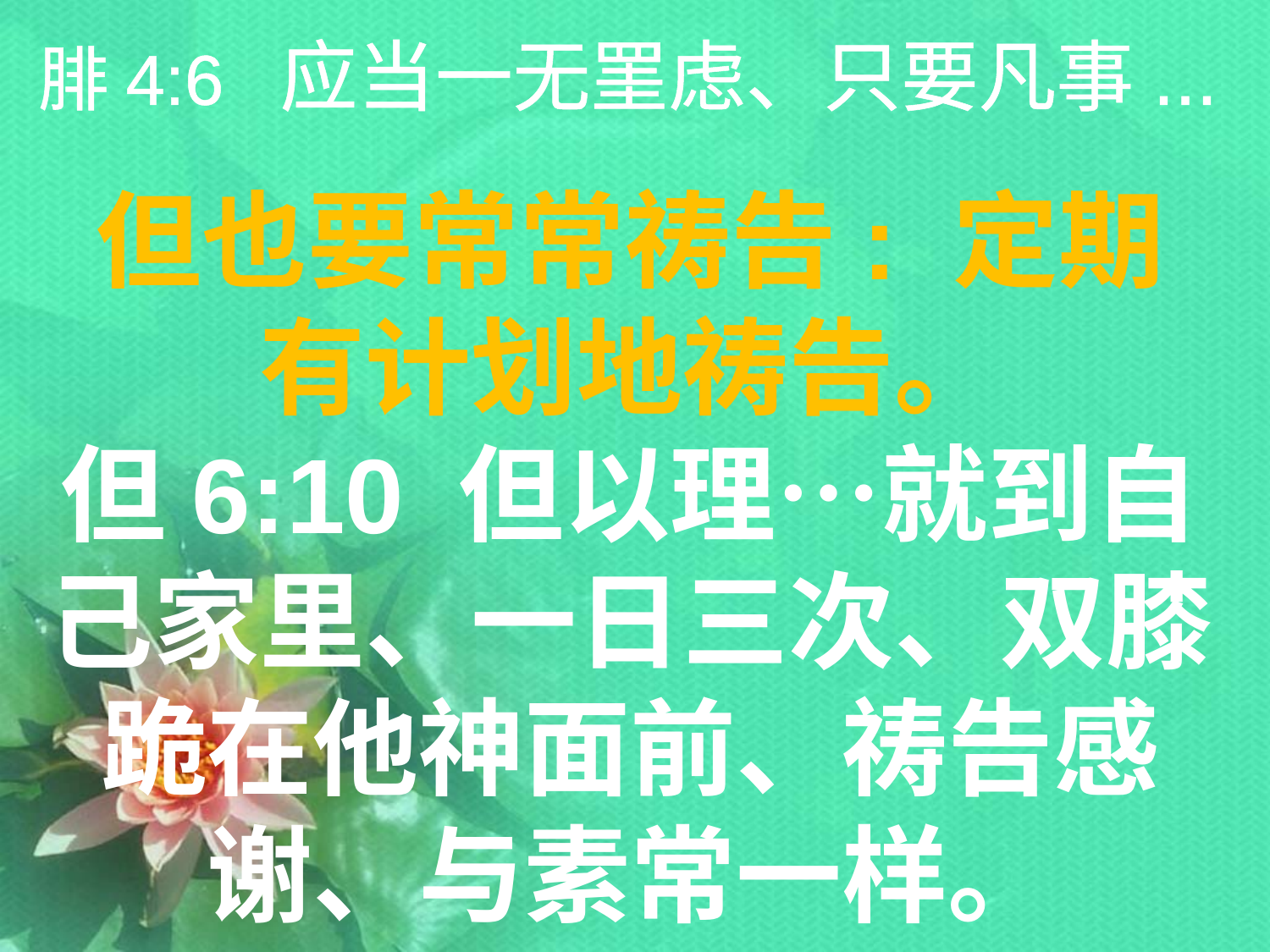

腓4:6  应当一无罣虑、只要凡事...
但也要常常祷告: 定期有计划地祷告。
但6:10 但以理…就到自己家里、一日三次、双膝跪在他神面前、祷告感谢、与素常一样。